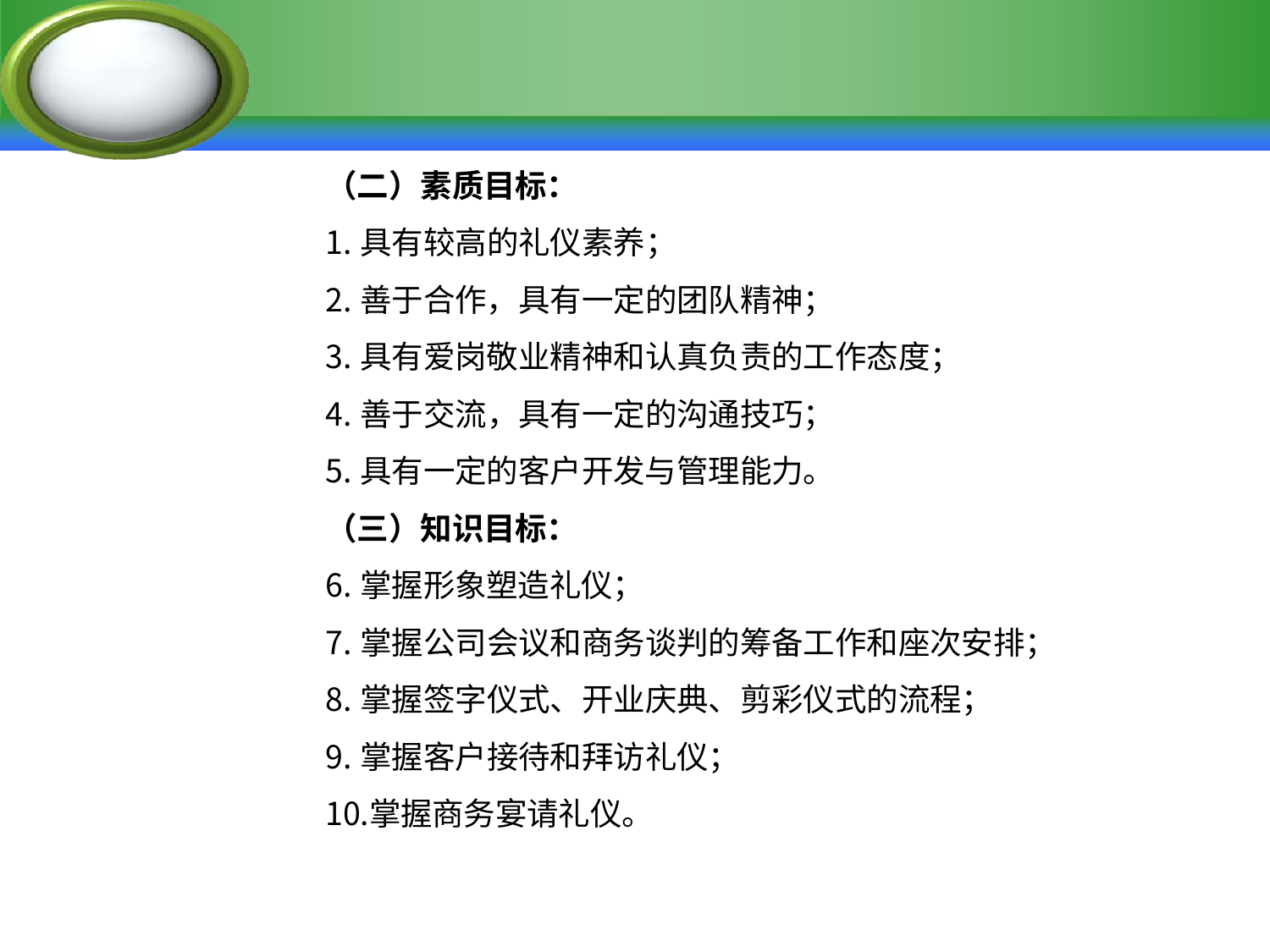

（二）素质目标：
具有较高的礼仪素养；
善于合作，具有一定的团队精神；
具有爱岗敬业精神和认真负责的工作态度；
善于交流，具有一定的沟通技巧；
具有一定的客户开发与管理能力。
（三）知识目标：
掌握形象塑造礼仪；
掌握公司会议和商务谈判的筹备工作和座次安排；
掌握签字仪式、开业庆典、剪彩仪式的流程；
掌握客户接待和拜访礼仪；
掌握商务宴请礼仪。